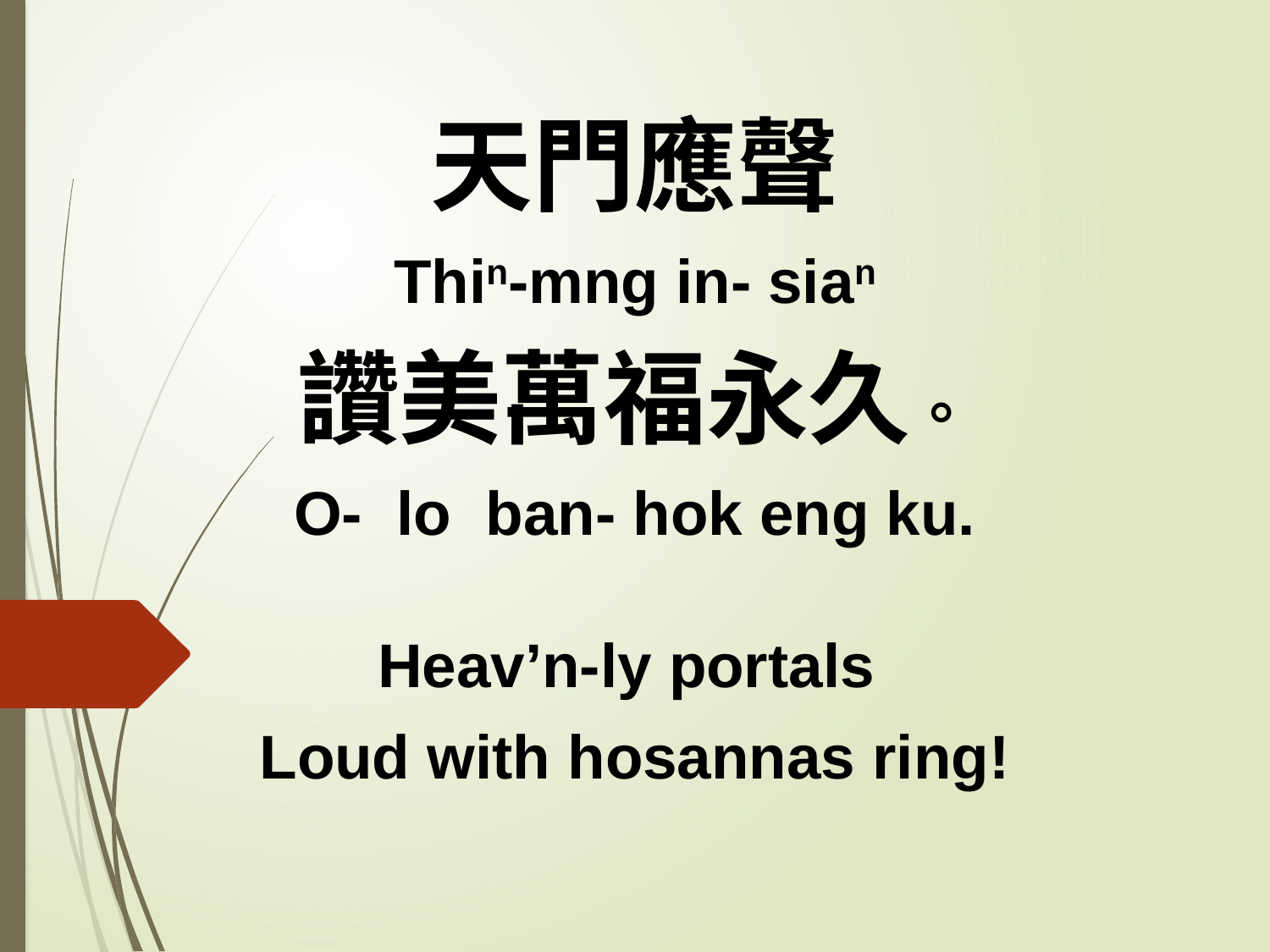

天門應聲
Thin-mng in- sian
讚美萬福永久。
O-  lo  ban- hok eng ku.

Heav’n-ly portals
Loud with hosannas ring!